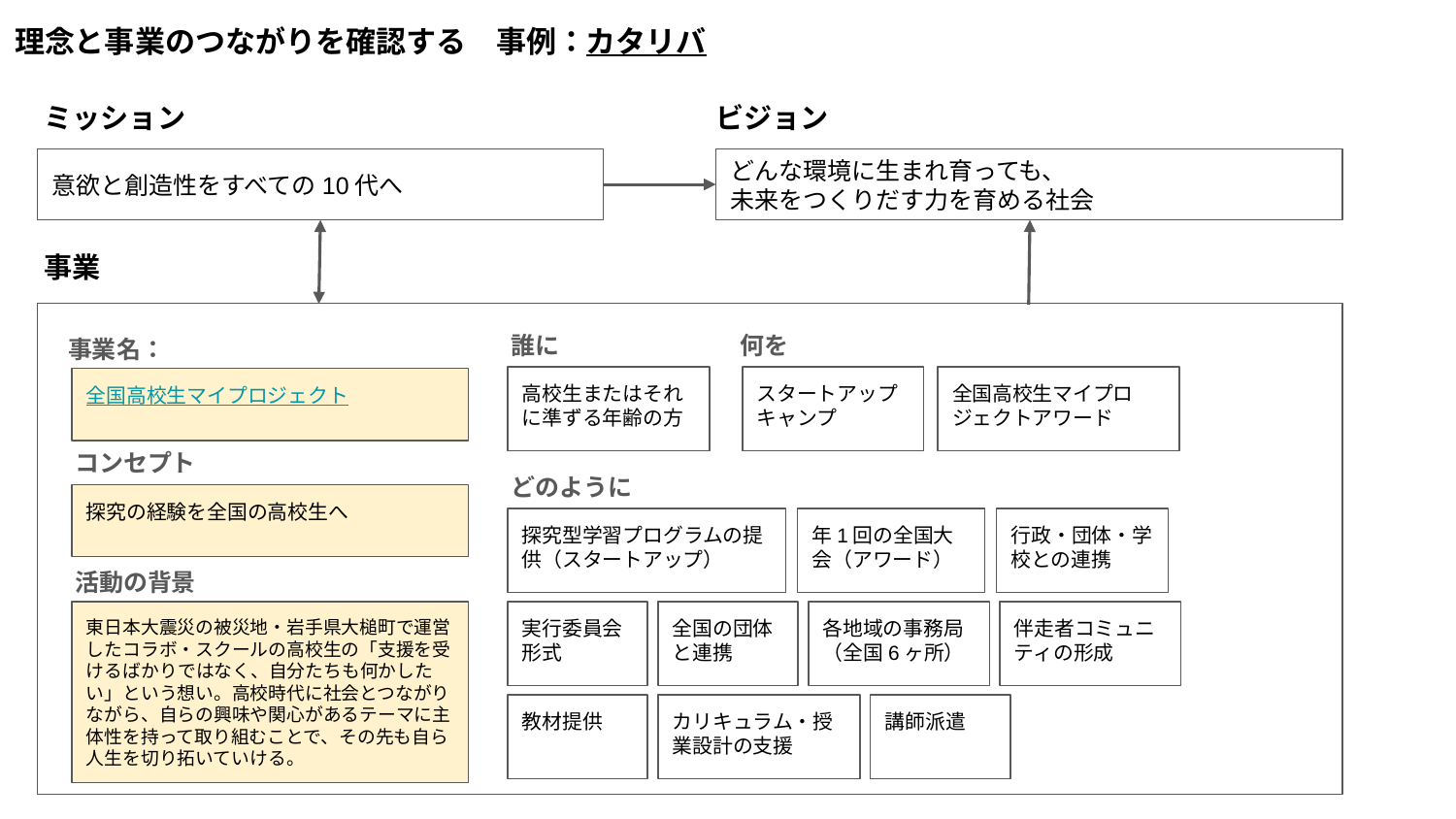

理念と事業のつながりを確認する　事例：カタリバ
ミッション
ビジョン
意欲と創造性をすべての10代へ
どんな環境に生まれ育っても、
未来をつくりだす力を育める社会
事業

誰に
何を
事業名：
高校生またはそれに準ずる年齢の方
スタートアップキャンプ
全国高校生マイプロジェクトアワード
全国高校生マイプロジェクト

コンセプト
どのように
探究の経験を全国の高校生へ
年1回の全国大会（アワード）
探究型学習プログラムの提供（スタートアップ）
行政・団体・学校との連携
活動の背景
実行委員会形式
全国の団体と連携
東日本大震災の被災地・岩手県大槌町で運営したコラボ・スクールの高校生の「支援を受けるばかりではなく、自分たちも何かしたい」という想い。高校時代に社会とつながりながら、自らの興味や関心があるテーマに主体性を持って取り組むことで、その先も自ら人生を切り拓いていける。
各地域の事務局（全国6ヶ所）
伴走者コミュニティの形成
教材提供
カリキュラム・授業設計の支援
講師派遣